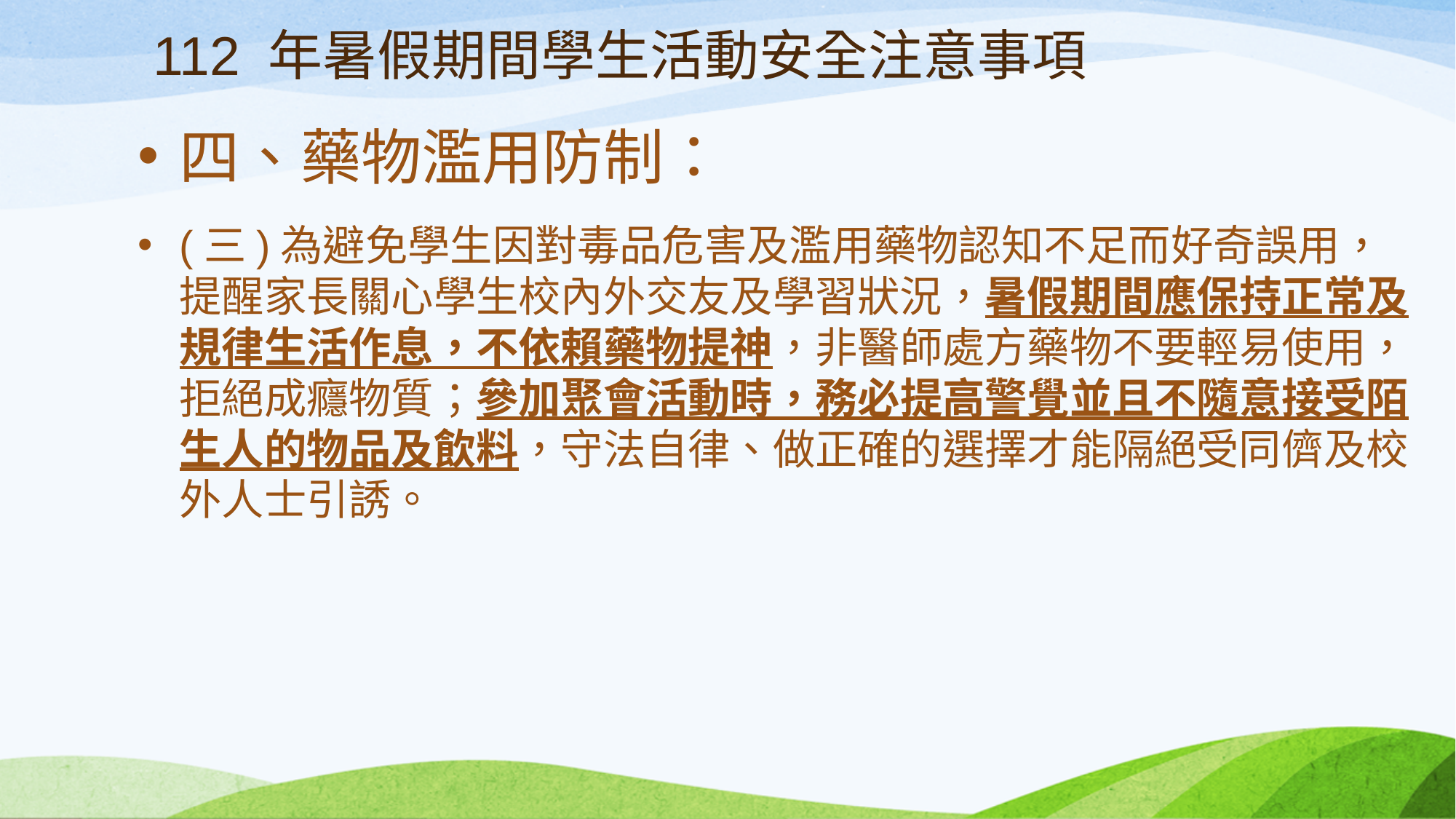

112 年暑假期間學生活動安全注意事項
四、藥物濫用防制：
(三)為避免學生因對毒品危害及濫用藥物認知不足而好奇誤用，提醒家長關心學生校內外交友及學習狀況，暑假期間應保持正常及規律生活作息，不依賴藥物提神，非醫師處方藥物不要輕易使用，拒絕成癮物質；參加聚會活動時，務必提高警覺並且不隨意接受陌生人的物品及飲料，守法自律、做正確的選擇才能隔絕受同儕及校外人士引誘。